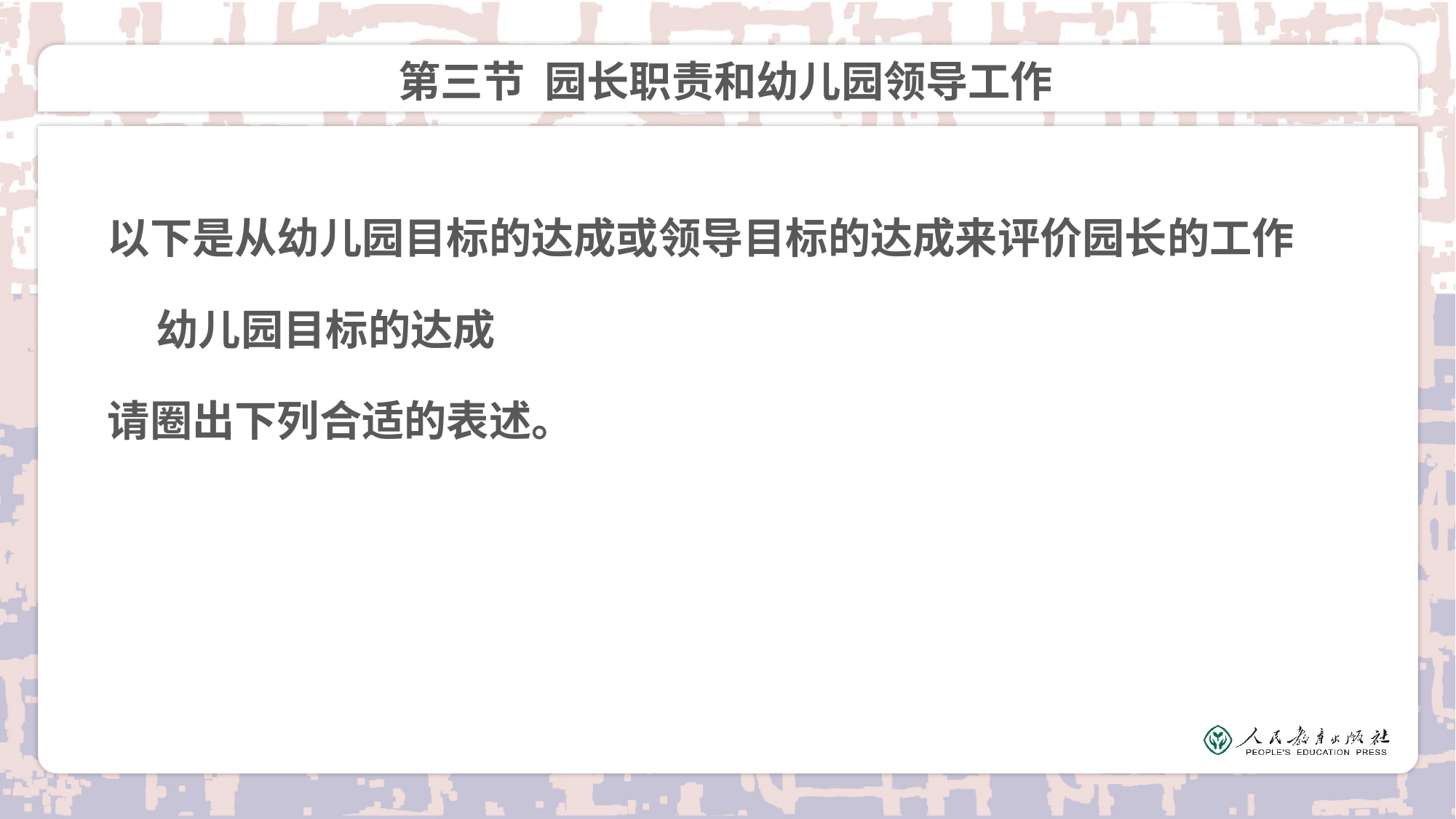

# 第三节  园长职责和幼儿园领导工作
以下是从幼儿园目标的达成或领导目标的达成来评价园长的工作
    幼儿园目标的达成
请圈出下列合适的表述。